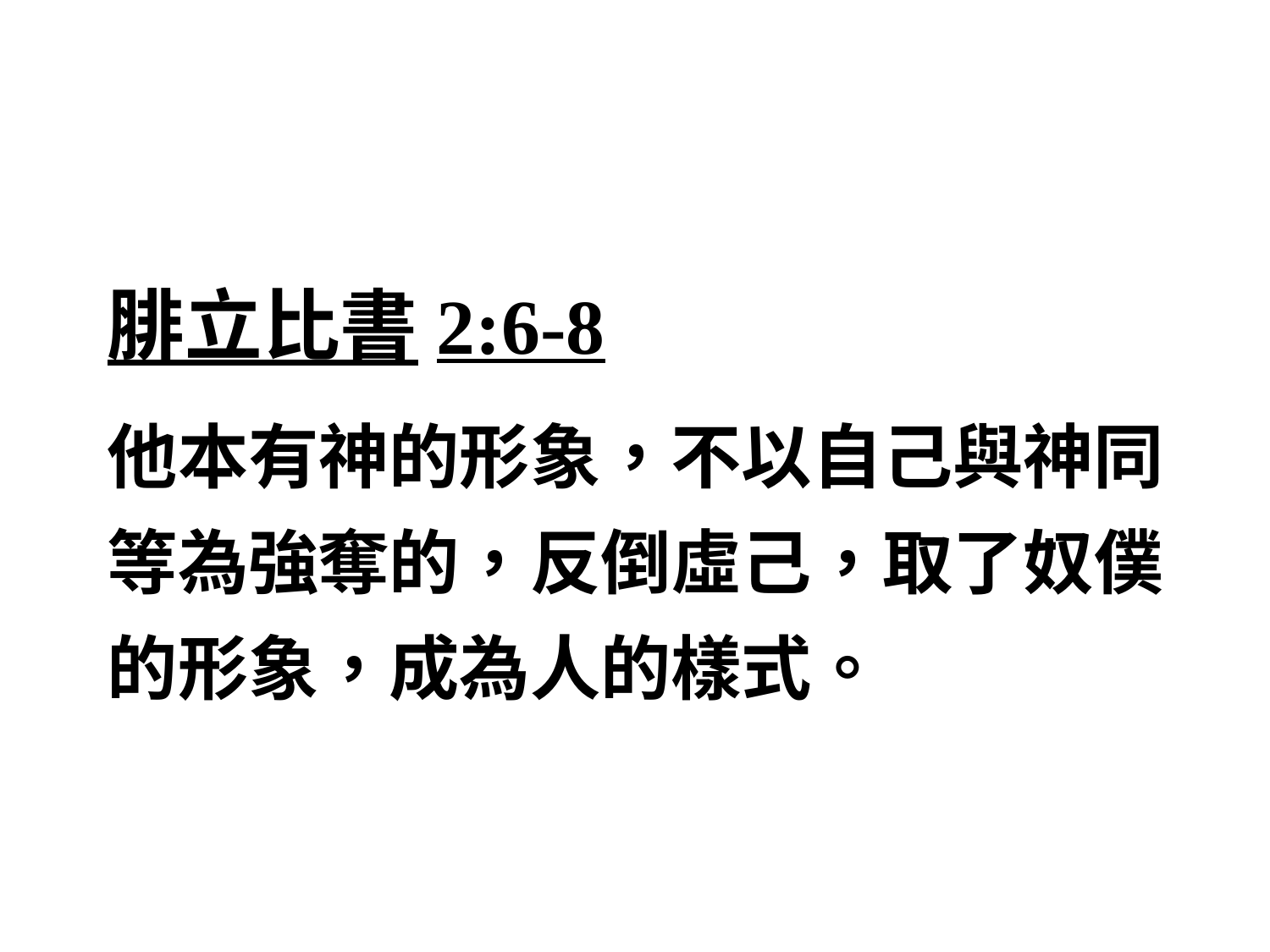

腓立比書2:6-8

他本有神的形象，不以自己與神同等為強奪的，反倒虛己，取了奴僕的形象，成為人的樣式。